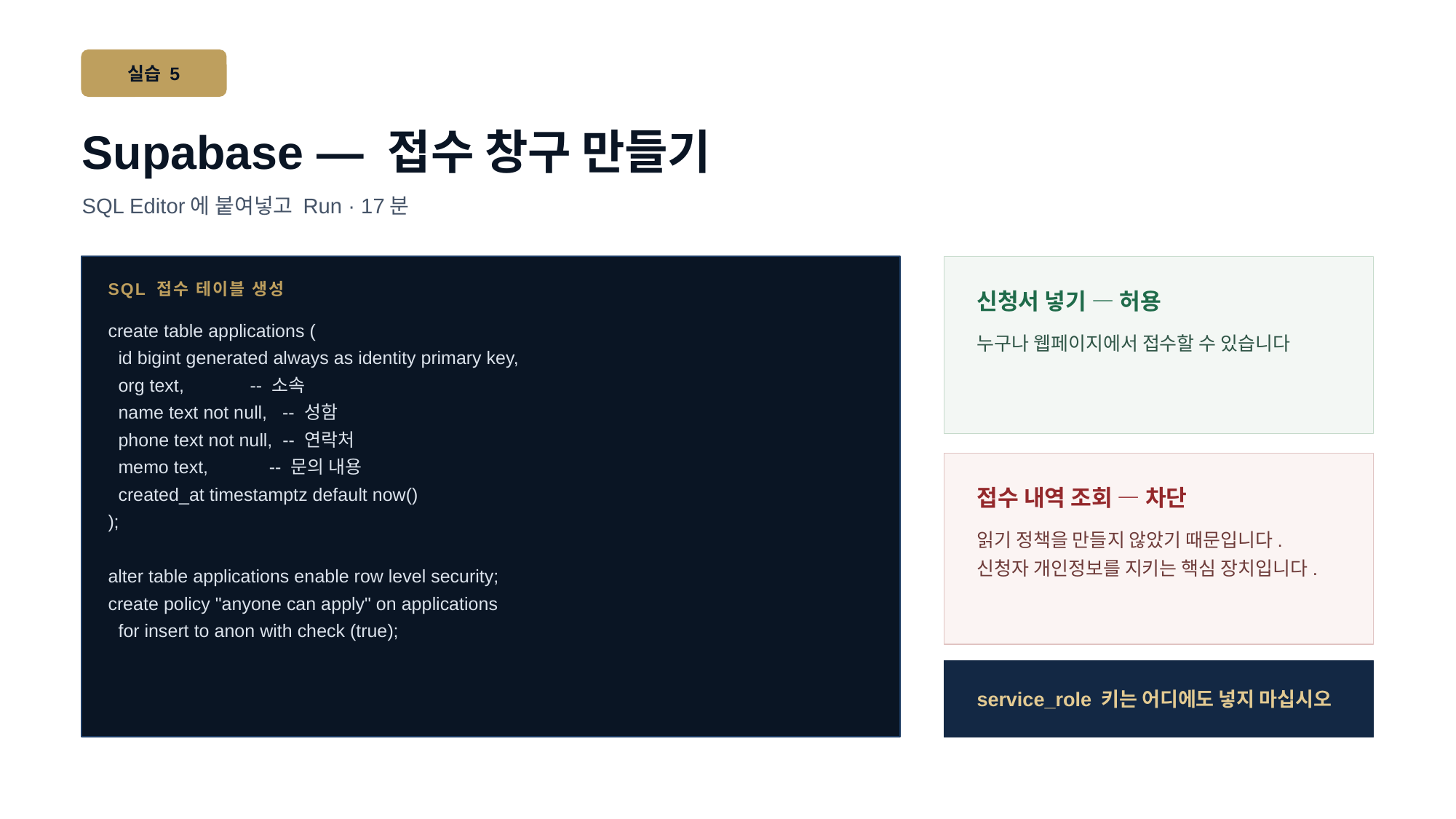

실습 5
Supabase — 접수 창구 만들기
SQL Editor에 붙여넣고 Run · 17분

SQL 접수 테이블 생성
신청서 넣기 — 허용
create table applications (
  id bigint generated always as identity primary key,
  org text,             -- 소속
  name text not null,   -- 성함
  phone text not null,  -- 연락처
  memo text,            -- 문의 내용
  created_at timestamptz default now()
);

alter table applications enable row level security;
create policy "anyone can apply" on applications
  for insert to anon with check (true);
누구나 웹페이지에서 접수할 수 있습니다

접수 내역 조회 — 차단
읽기 정책을 만들지 않았기 때문입니다. 신청자 개인정보를 지키는 핵심 장치입니다.

service_role 키는 어디에도 넣지 마십시오